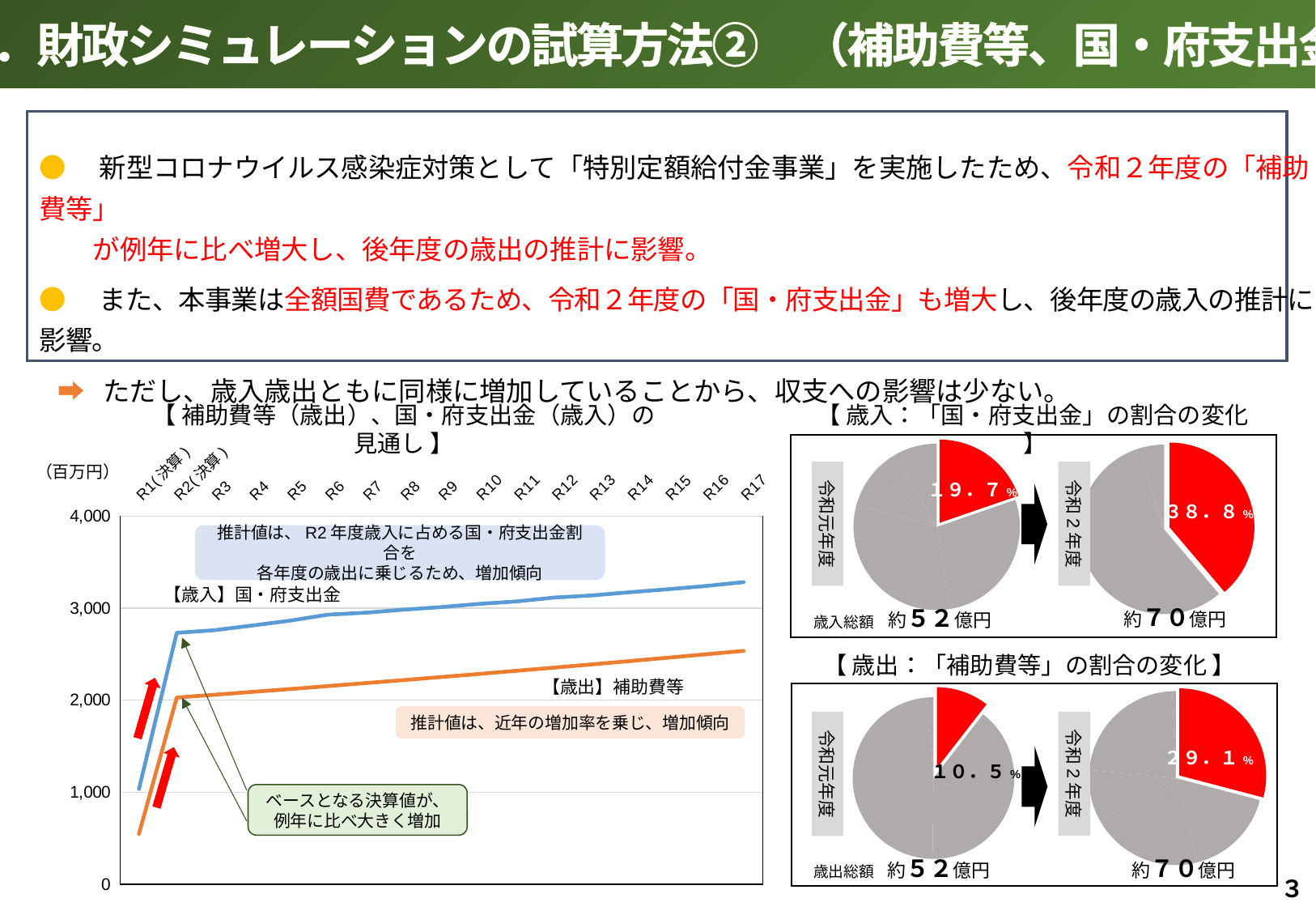

２．財政シミュレーションの試算方法②　（補助費等、国・府支出金）

●　新型コロナウイルス感染症対策として「特別定額給付金事業」を実施したため、令和２年度の「補助費等」
　　が例年に比べ増大し、後年度の歳出の推計に影響。
●　また、本事業は全額国費であるため、令和２年度の「国・府支出金」も増大し、後年度の歳入の推計に影響。
   ➡  ただし、歳入歳出ともに同様に増加していることから、収支への影響は少ない。
【 歳入：「国・府支出金」の割合の変化 】
【 補助費等（歳出）、国・府支出金（歳入）の見通し 】

### Chart

| Category |  |  |
|---|---|---|
| R1(決算) | 1035.0 | 547.0 |
| R2(決算) | 2732.0 | 2029.0 |
| R3 | 2761.0 | 2059.0 |
| R4 | 2812.0 | 2090.0 |
| R5 | 2865.0 | 2121.0 |
| R6 | 2930.0 | 2153.0 |
| R7 | 2951.0 | 2186.0 |
| R8 | 2984.0 | 2218.0 |
| R9 | 3012.0 | 2252.0 |
| R10 | 3047.0 | 2285.0 |
| R11 | 3074.0 | 2320.0 |
| R12 | 3116.0 | 2354.0 |
| R13 | 3139.0 | 2390.0 |
| R14 | 3174.0 | 2426.0 |
| R15 | 3206.0 | 2462.0 |
| R16 | 3241.0 | 2499.0 |
| R17 | 3283.0 | 2536.0 |

### Chart

| Category |  |
|---|---|
| 国・府支出金 | 0.38784781374219196 |
| 町税 | 0.19818285065303803 |
| 地方交付税（臨財債含む） | 0.24105621805792163 |
| 交付金・地方譲与税等 | 0.05082339579784213 |
| 町債 | 0.049403747870528106 |
| 諸収入 | 0.019307211811470756 |
| 前年度繰越金 | 0.006672345258375923 |
| 基金取崩し（特定目的基金） | 0.0 |
| 基金取崩し（財政調整基金） | 0.04670641680863146 |

### Chart

| Category |  |
|---|---|
| 国・府支出金 | 0.19736842105263158 |
| 町税 | 0.27669717772692604 |
| 地方交付税（臨財債含む） | 0.31788710907704043 |
| 交付金・地方譲与税等 | 0.06178489702517163 |
| 町債 | 0.02707856598016781 |
| 諸収入 | 0.031083142639206713 |
| 前年度繰越金 | 0.005720823798627002 |
| 基金取崩し（特定目的基金） | 0.0 |
| 基金取崩し（財政調整基金） | 0.08237986270022883 |
（百万円）
令和元年度
令和2年度
１９．７%

３８．８%
推計値は、R2年度歳入に占める国・府支出金割合を
各年度の歳出に乗じるため、増加傾向
約７０億円
約５２億円
歳入総額
【 歳出：「補助費等」の割合の変化 】

### Chart

| Category |  |
|---|---|
| 補助費等 | 0.29089605734767027 |
| 人件費 | 0.1688888888888889 |
| 扶助費 | 0.145663082437276 |
| 公債費 | 0.06193548387096774 |
| 建設事業費（災害復旧含む） | 0.09763440860215054 |
| 物件費 | 0.1278853046594982 |
| 繰出金 | 0.10050179211469534 |
| その他 | 0.006594982078853047 |

### Chart

| Category |  |
|---|---|
| 補助費等 | 0.10521254087324486 |
| 人件費 | 0.21100211579149836 |
| 扶助費 | 0.18580496249278708 |
| 公債費 | 0.0838622812079246 |
| 建設事業費（災害復旧含む） | 0.0830929024812464 |
| 物件費 | 0.1829197922677438 |
| 繰出金 | 0.13444893248701673 |
| その他 | 0.013656472398538181 |
推計値は、近年の増加率を乗じ、増加傾向
令和2年度
令和元年度
２９．１%

１０．５%
ベースとなる決算値が、
例年に比べ大きく増加
約５２億円
約７０億円
歳出総額
３